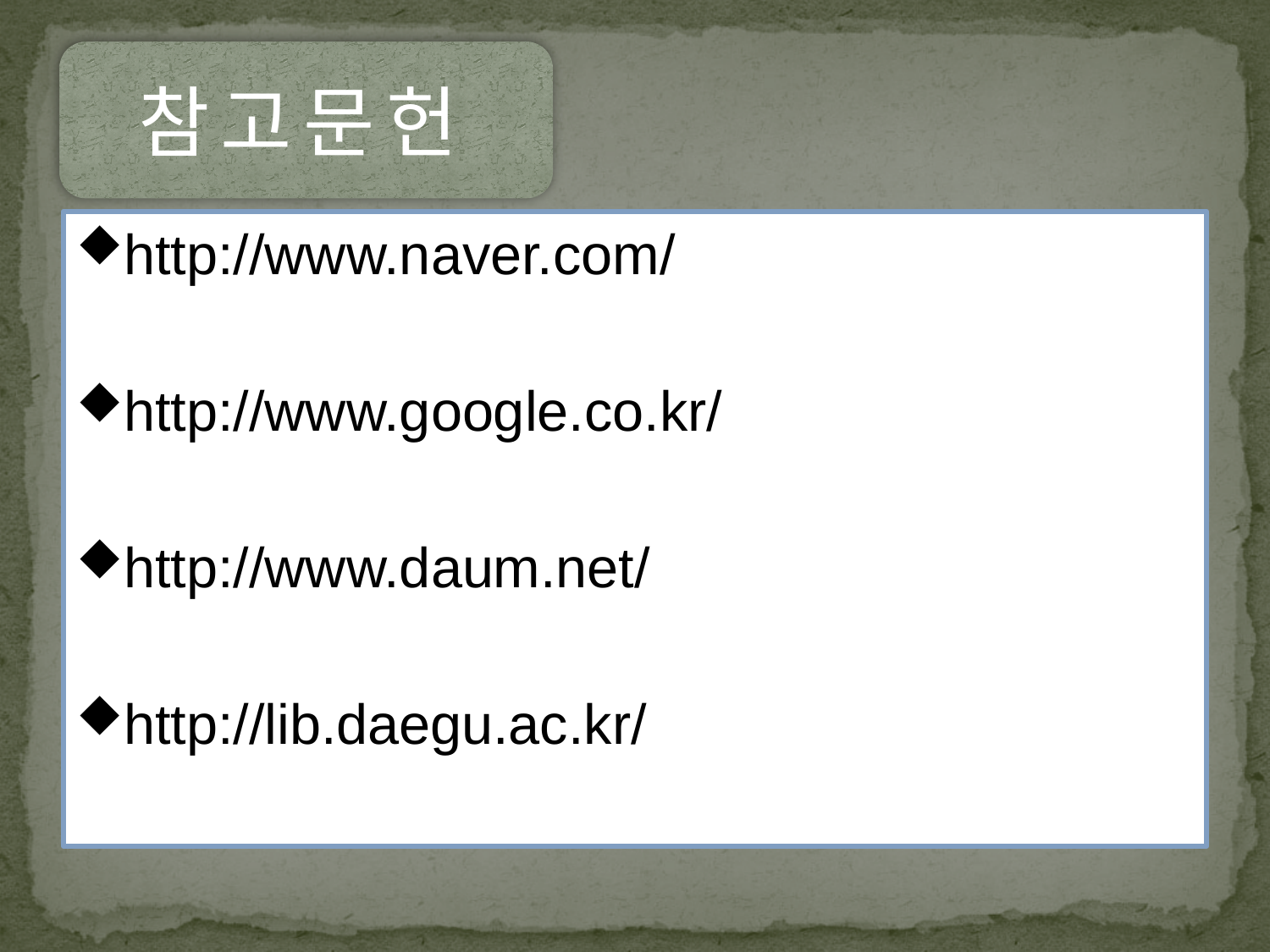

참 고 문 헌
http://www.naver.com/

http://www.google.co.kr/

http://www.daum.net/

http://lib.daegu.ac.kr/